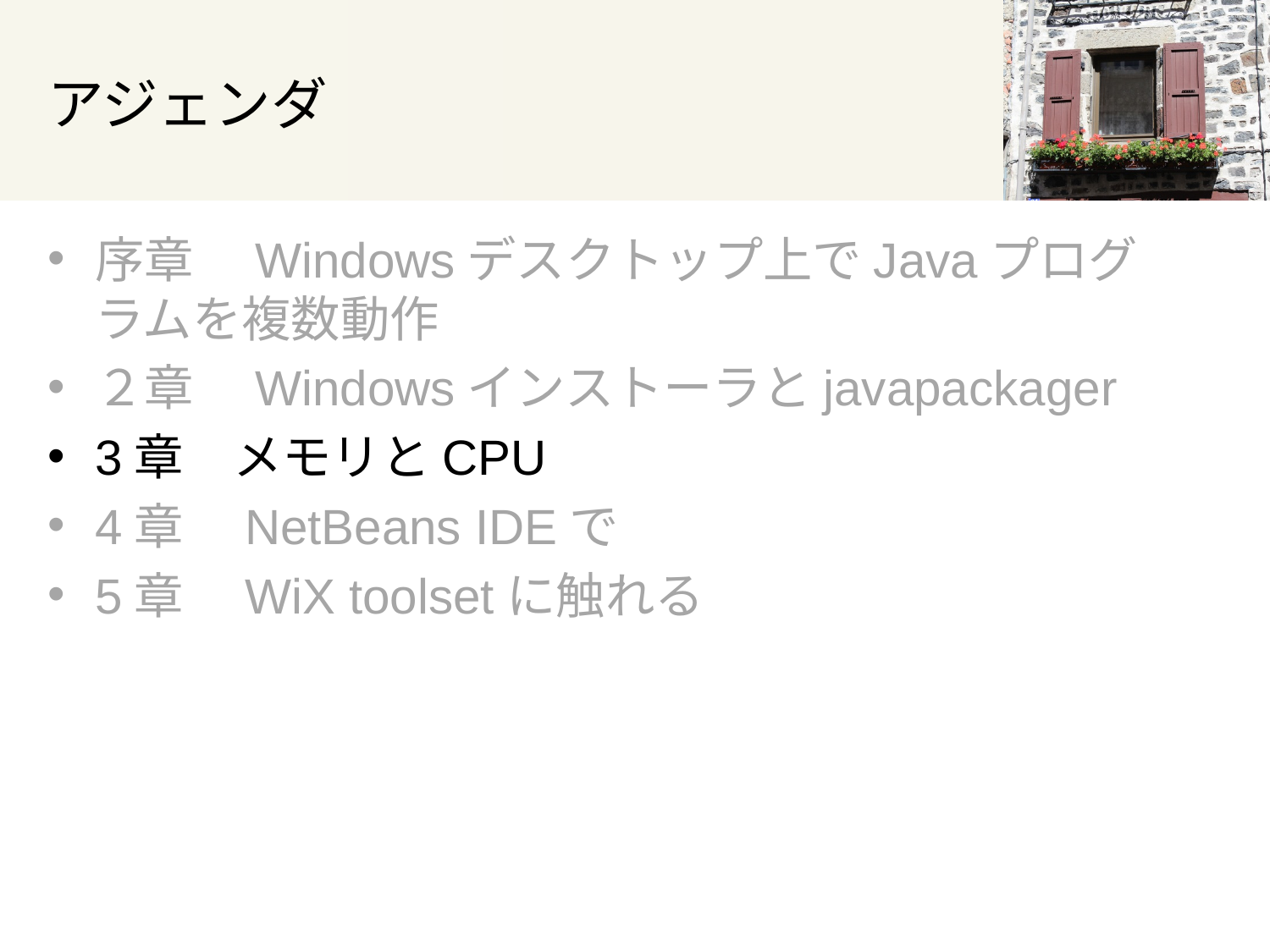

# アジェンダ
序章　Windowsデスクトップ上でJavaプログラムを複数動作
２章　Windowsインストーラとjavapackager
3章　メモリとCPU
4章　NetBeans IDEで
5章　WiX toolsetに触れる